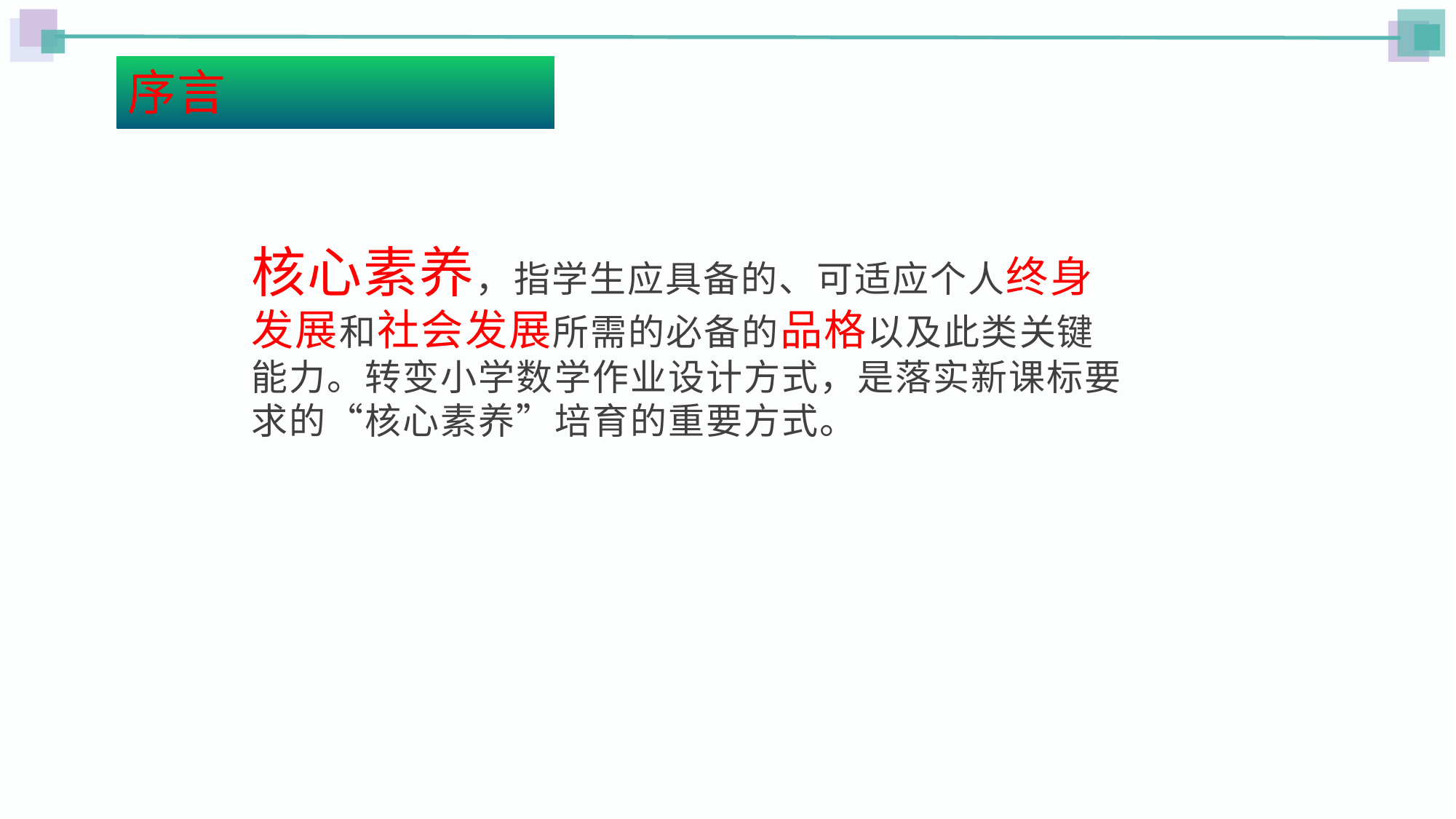

序言

核心素养，指学生应具备的、可适应个人终身发展和社会发展所需的必备的品格以及此类关键能力。转变小学数学作业设计方式，是落实新课标要求的“核心素养”培育的重要方式。